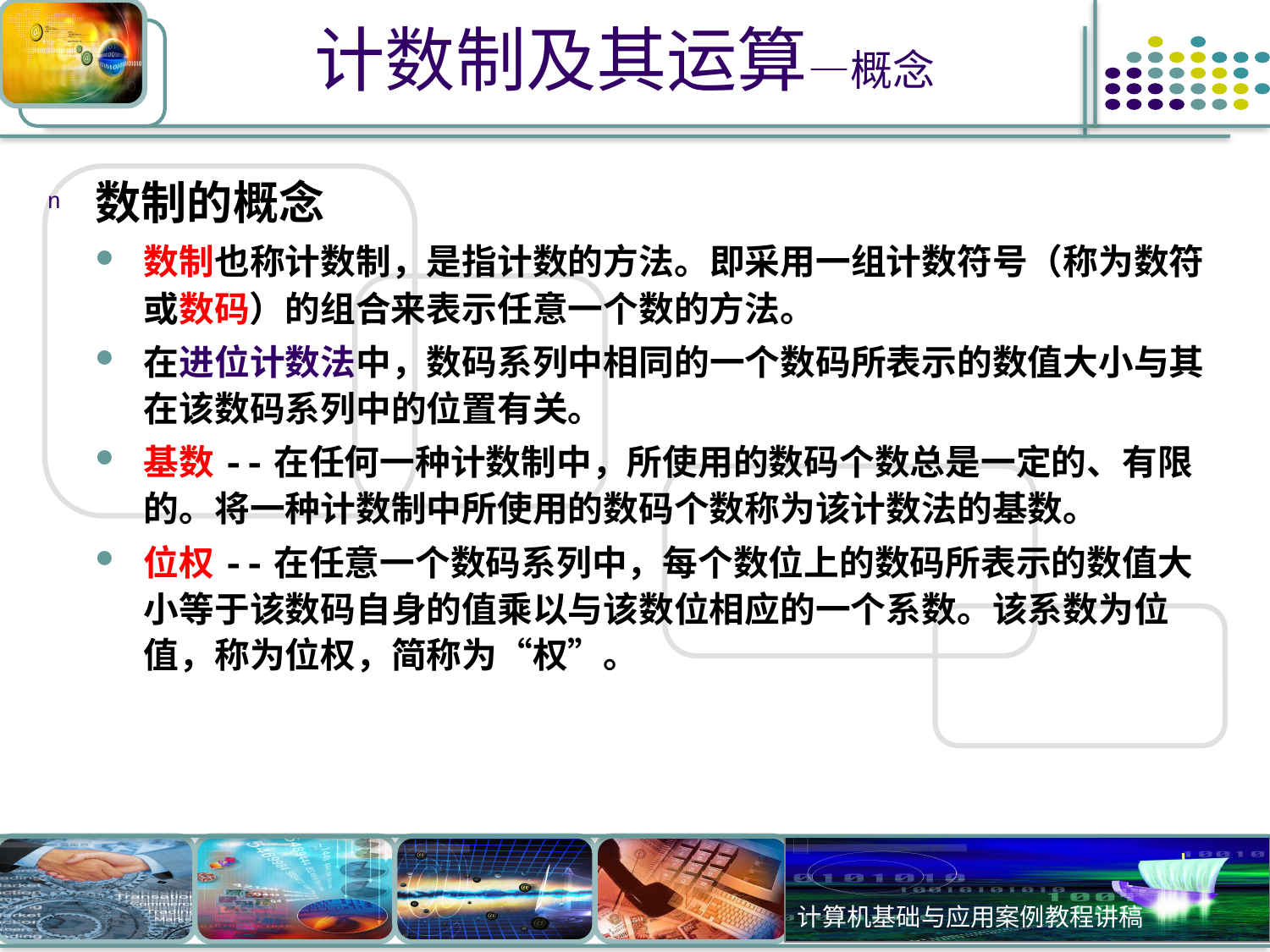

# 计数制及其运算—概念
数制的概念
数制也称计数制，是指计数的方法。即采用一组计数符号（称为数符或数码）的组合来表示任意一个数的方法。
在进位计数法中，数码系列中相同的一个数码所表示的数值大小与其在该数码系列中的位置有关。
基数--在任何一种计数制中，所使用的数码个数总是一定的、有限的。将一种计数制中所使用的数码个数称为该计数法的基数。
位权--在任意一个数码系列中，每个数位上的数码所表示的数值大小等于该数码自身的值乘以与该数位相应的一个系数。该系数为位值，称为位权，简称为“权”。